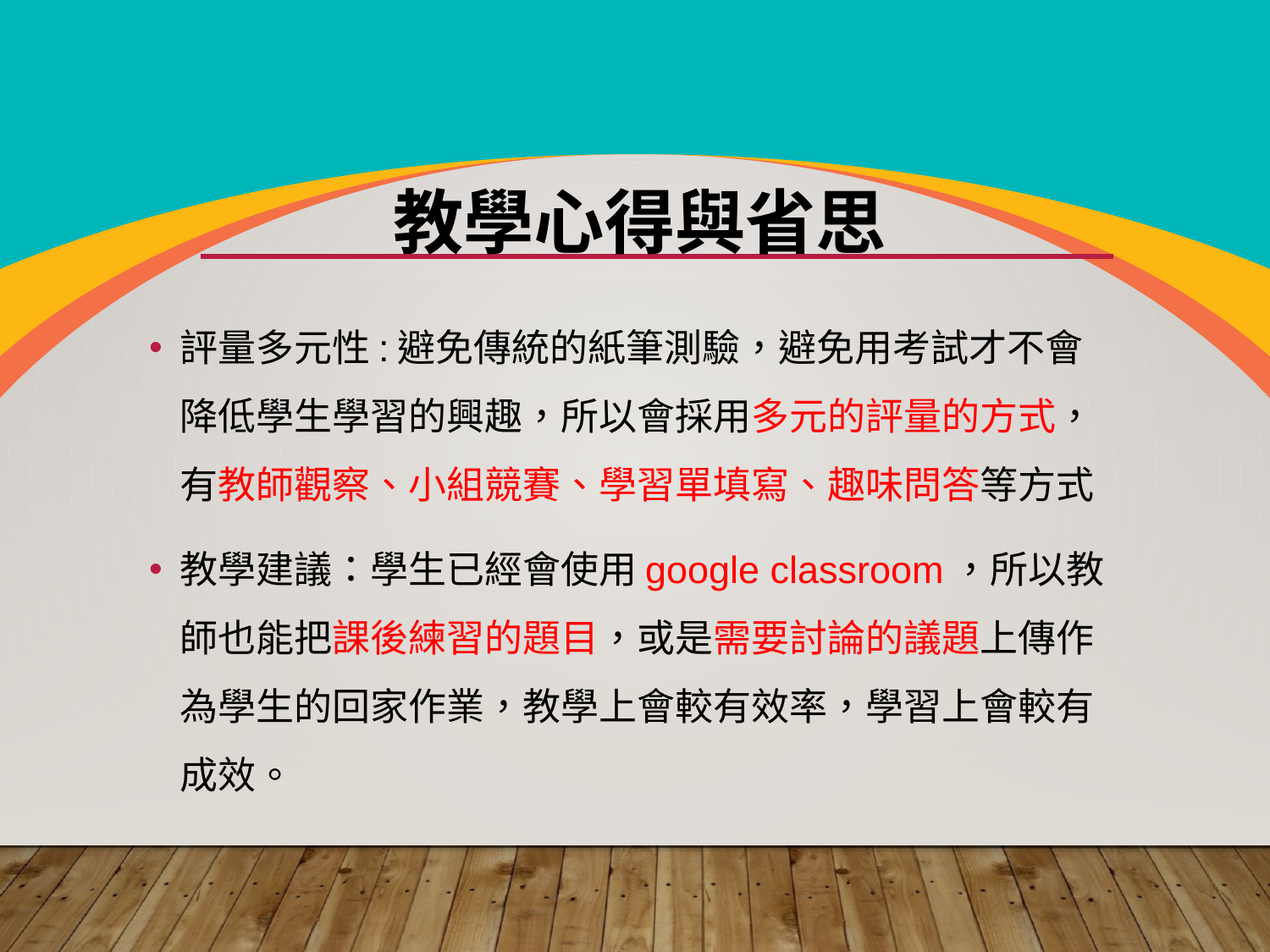

# 教學心得與省思
評量多元性:避免傳統的紙筆測驗，避免用考試才不會降低學生學習的興趣，所以會採用多元的評量的方式，有教師觀察、小組競賽、學習單填寫、趣味問答等方式
教學建議：學生已經會使用google classroom，所以教師也能把課後練習的題目，或是需要討論的議題上傳作為學生的回家作業，教學上會較有效率，學習上會較有成效。